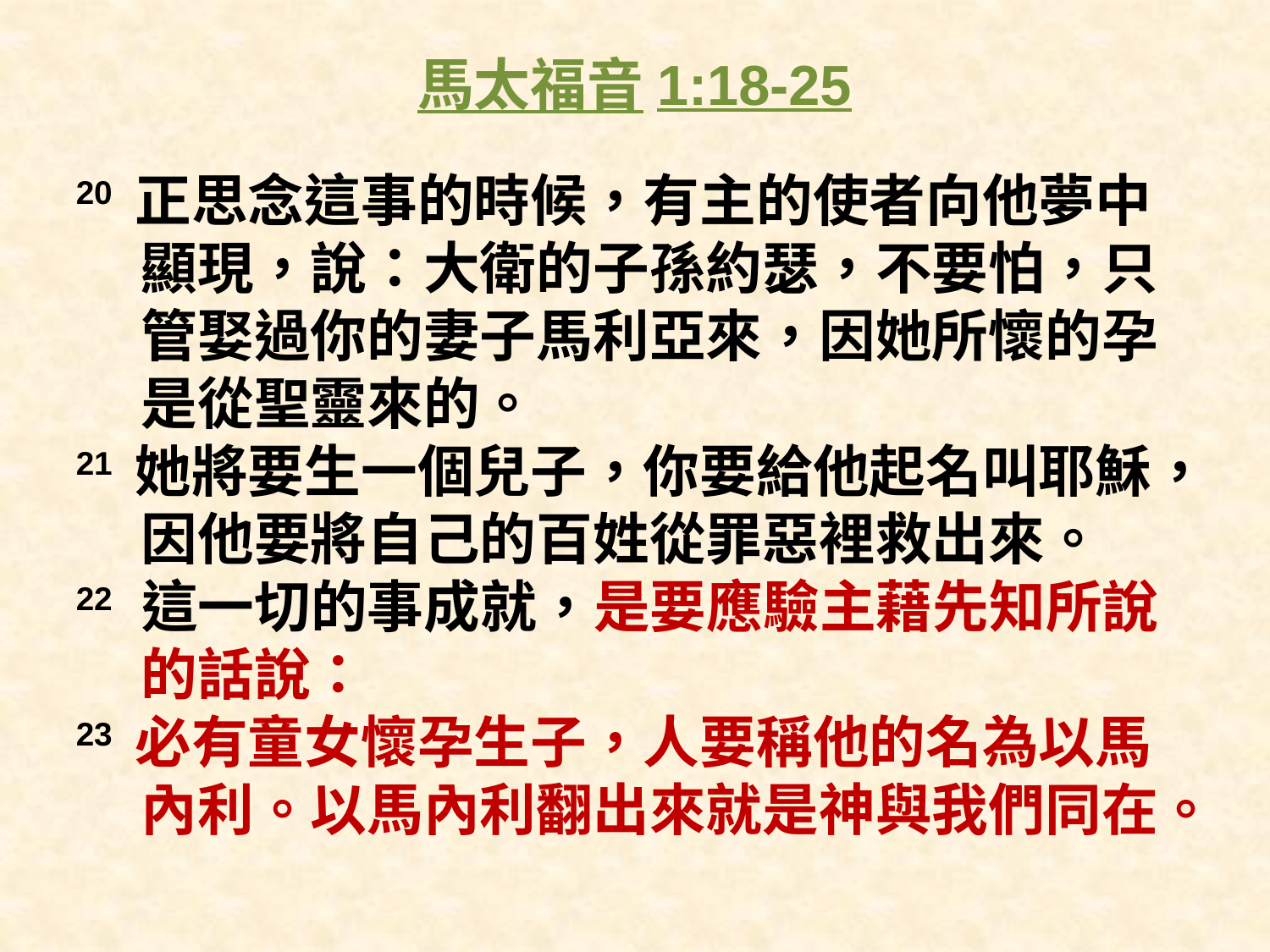

馬太福音1:18-25
20 正思念這事的時候，有主的使者向他夢中
    顯現，說：大衛的子孫約瑟，不要怕，只
    管娶過你的妻子馬利亞來，因她所懷的孕
    是從聖靈來的。
21 她將要生一個兒子，你要給他起名叫耶穌，
    因他要將自己的百姓從罪惡裡救出來。
22 這一切的事成就，是要應驗主藉先知所說
    的話說：
23 必有童女懷孕生子，人要稱他的名為以馬
    內利。以馬內利翻出來就是神與我們同在。